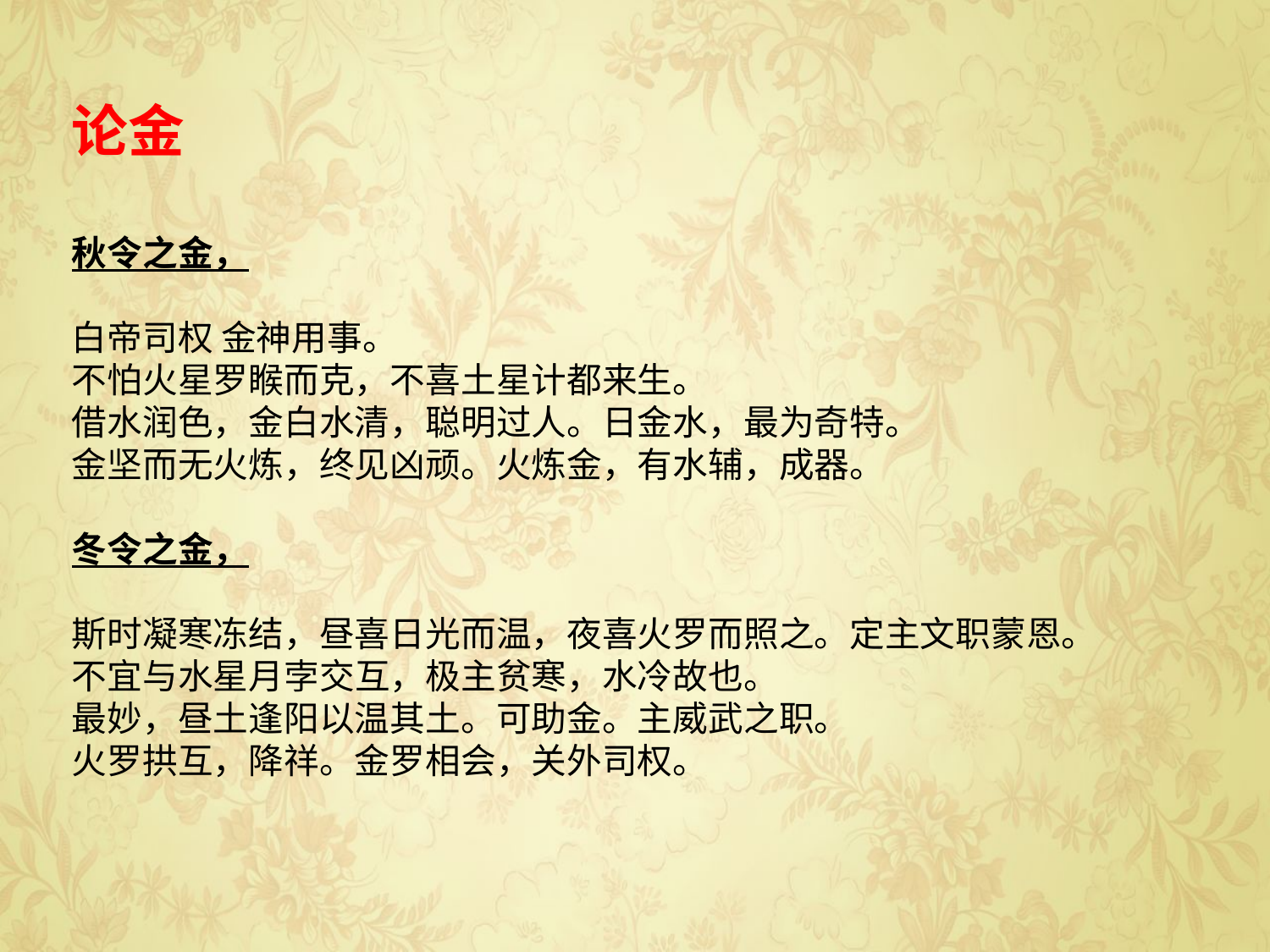

论金

秋令之金，

白帝司权 金神用事。
不怕火星罗睺而克，不喜土星计都来生。
借水润色，金白水清，聪明过人。日金水，最为奇特。
金坚而无火炼，终见凶顽。火炼金，有水辅，成器。

冬令之金，

斯时凝寒冻结，昼喜日光而温，夜喜火罗而照之。定主文职蒙恩。
不宜与水星月孛交互，极主贫寒，水冷故也。
最妙，昼土逢阳以温其土。可助金。主威武之职。
火罗拱互，降祥。金罗相会，关外司权。